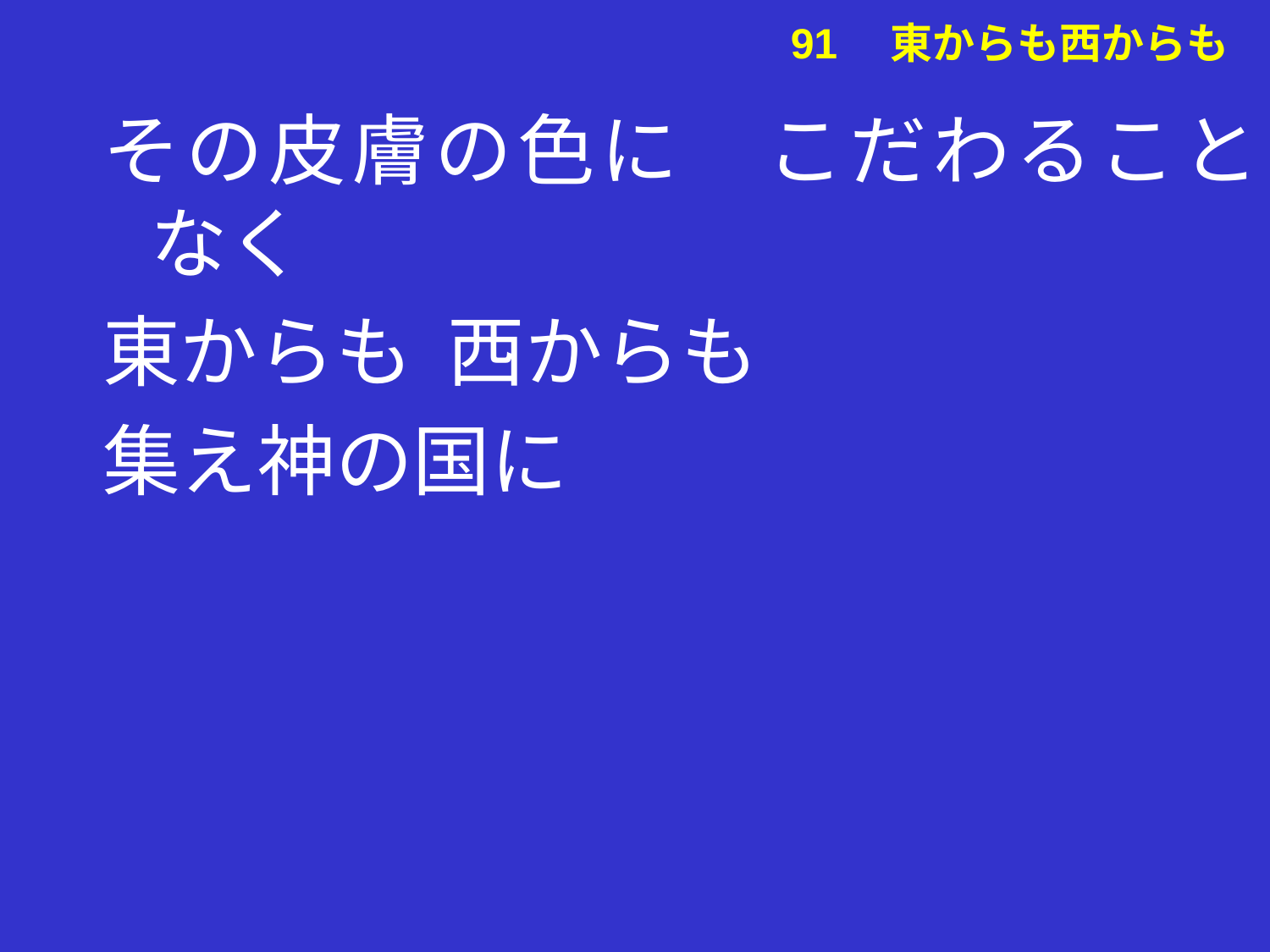

その皮膚の色に　こだわることなく
東からも  西からも
集え神の国に
# 91　東からも西からも